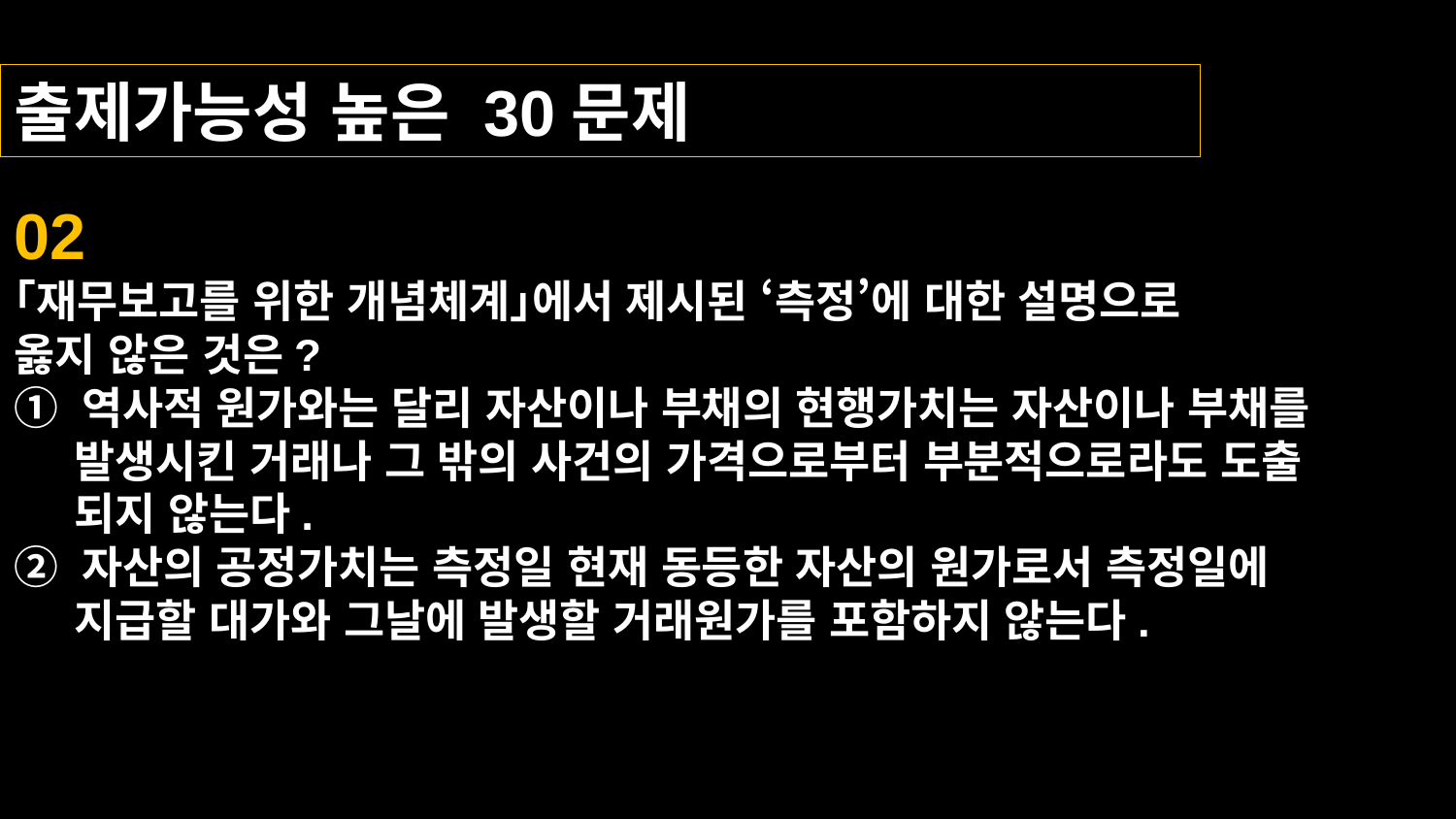

출제가능성 높은 30문제
02
｢재무보고를 위한 개념체계｣에서 제시된 ‘측정’에 대한 설명으로
옳지 않은 것은?
① 역사적 원가와는 달리 자산이나 부채의 현행가치는 자산이나 부채를
    발생시킨 거래나 그 밖의 사건의 가격으로부터 부분적으로라도 도출
    되지 않는다.
② 자산의 공정가치는 측정일 현재 동등한 자산의 원가로서 측정일에
    지급할 대가와 그날에 발생할 거래원가를 포함하지 않는다.